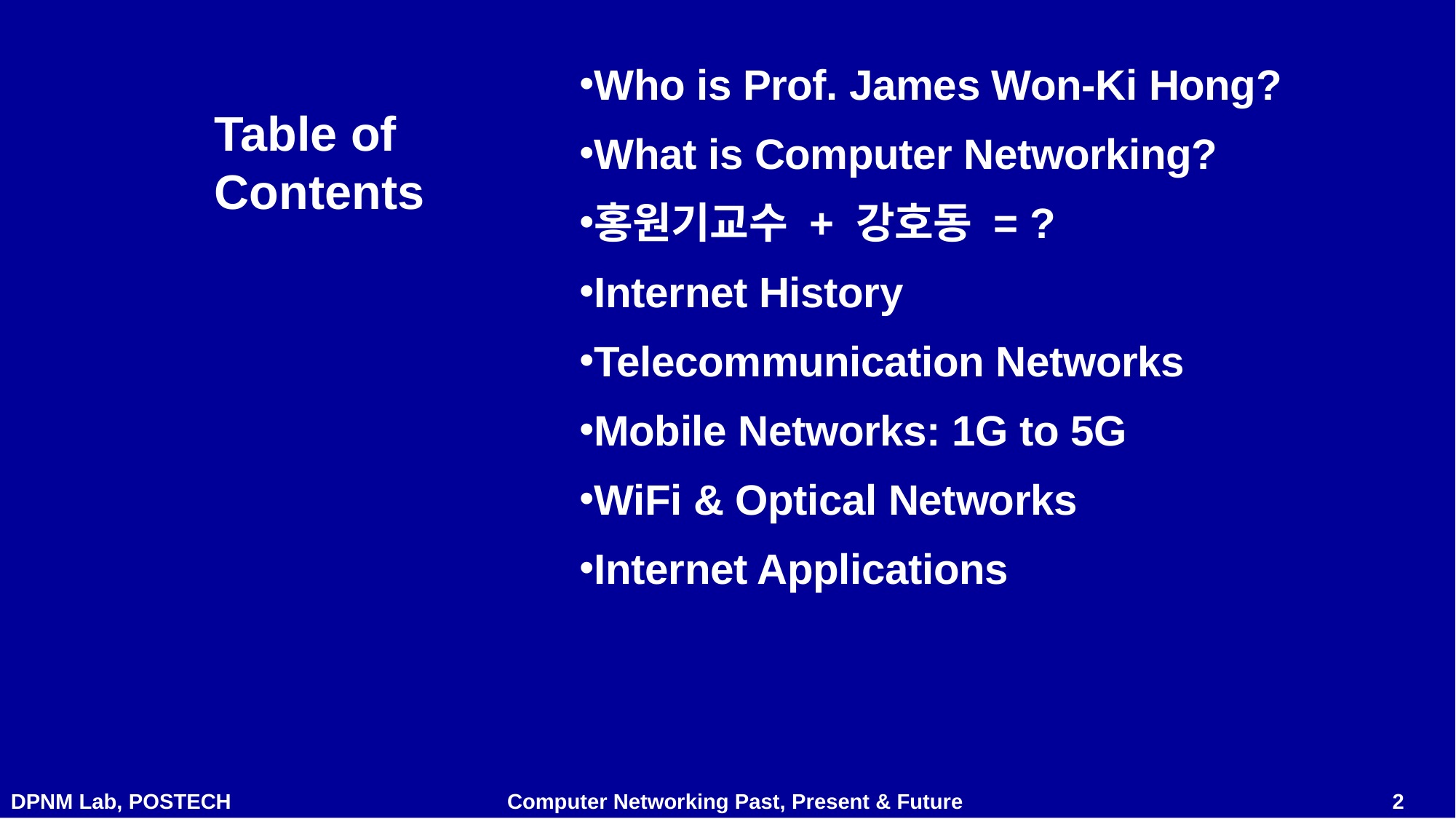

Who is Prof. James Won-Ki Hong?
What is Computer Networking?
홍원기교수 + 강호동 = ?
Internet History
Telecommunication Networks
Mobile Networks: 1G to 5G
WiFi & Optical Networks
Internet Applications
# Table of Contents